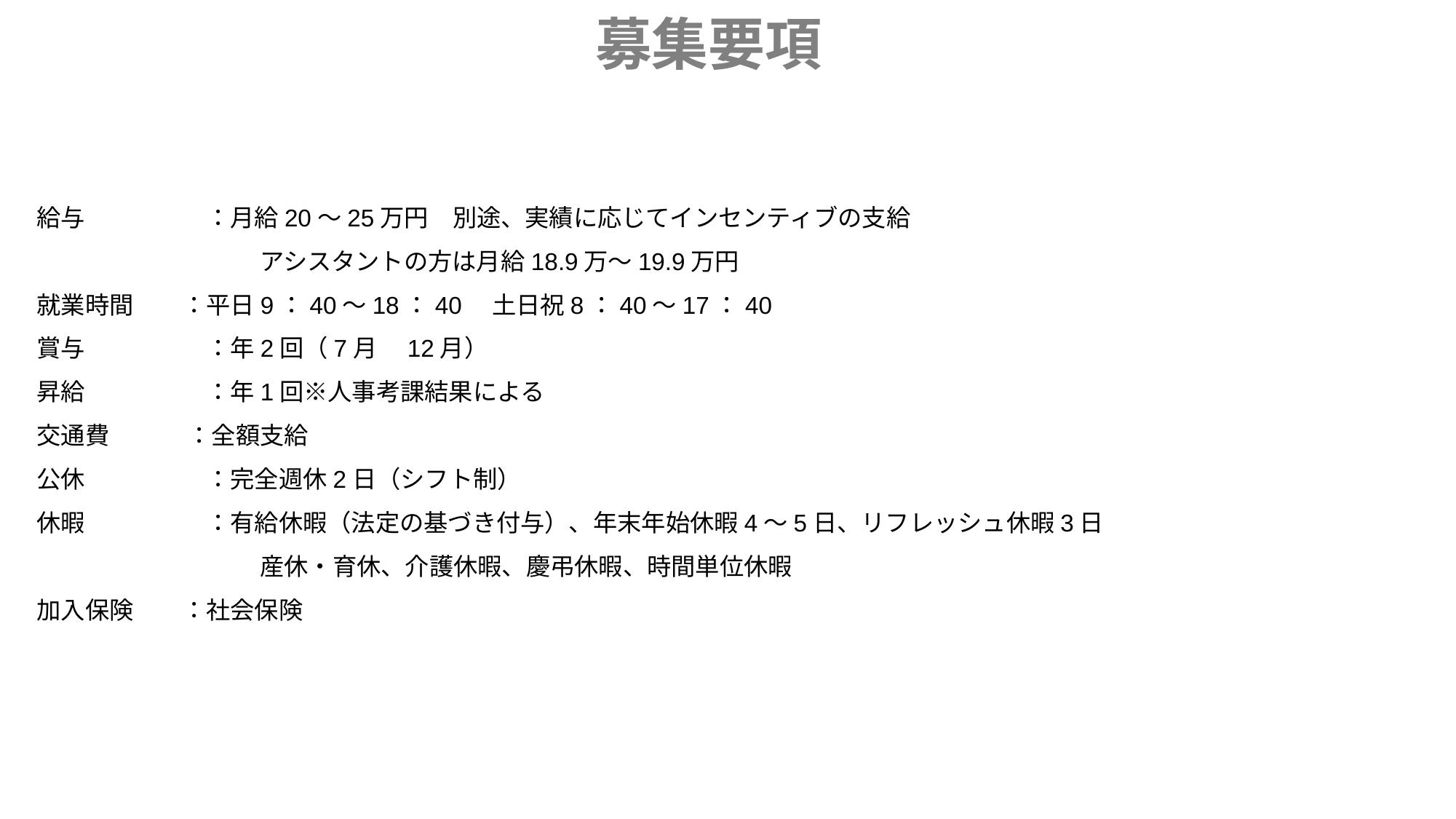

募集要項
給与　　　　　：月給20～25万円　別途、実績に応じてインセンティブの支給
　　　　　　　　　 アシスタントの方は月給18.9万～19.9万円
就業時間　　：平日9：40～18：40　土日祝8：40～17：40
賞与　　　　　：年2回（7月　12月）
昇給　　　　　：年1回※人事考課結果による
交通費　　　 ：全額支給
公休　　　　　：完全週休2日（シフト制）
休暇　　　　　：有給休暇（法定の基づき付与）、年末年始休暇4～5日、リフレッシュ休暇3日
　　　　　　　　　 産休・育休、介護休暇、慶弔休暇、時間単位休暇
加入保険　　：社会保険